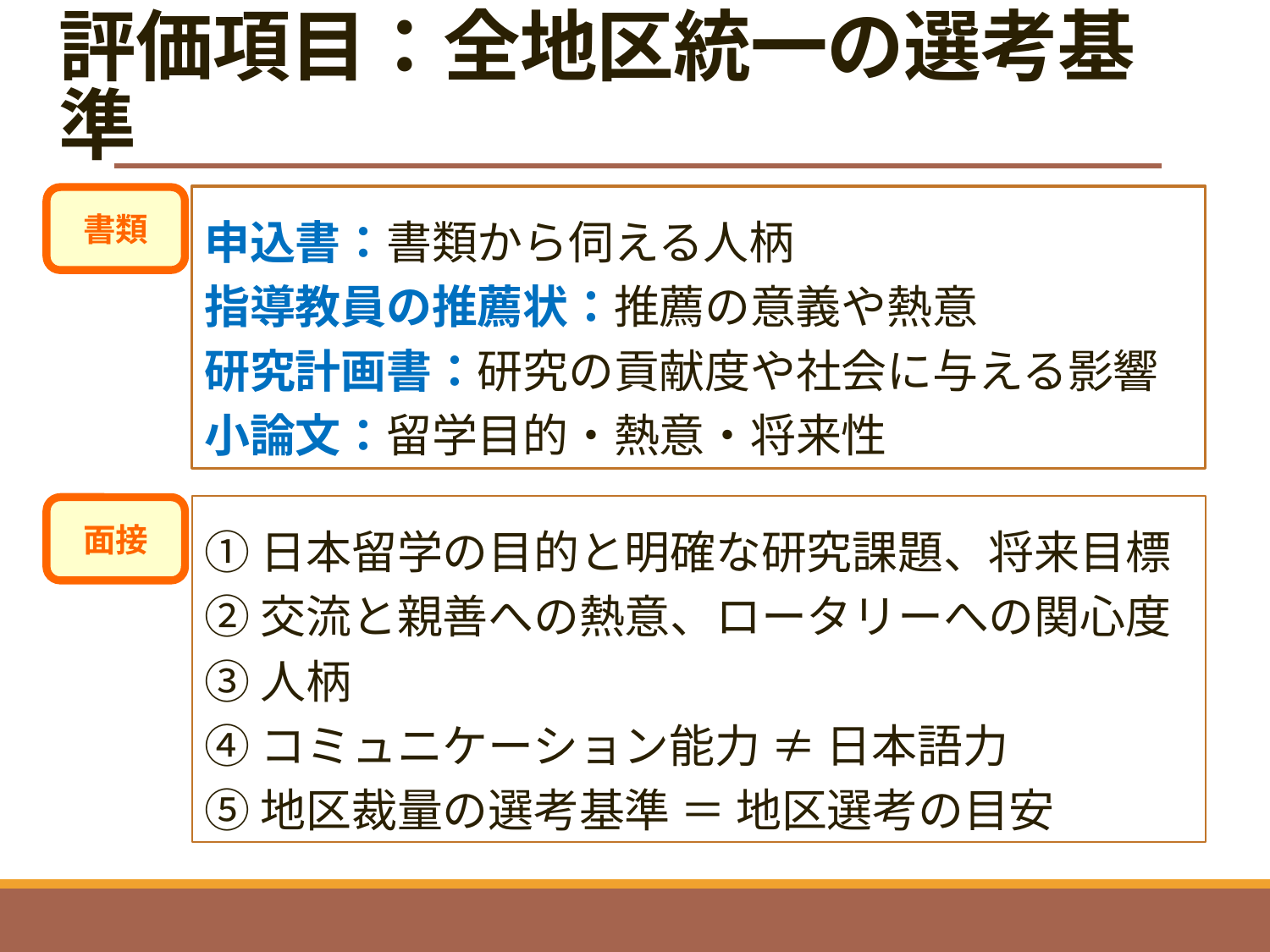

# 評価項目：全地区統一の選考基準

申込書：書類から伺える人柄
指導教員の推薦状：推薦の意義や熱意
研究計画書：研究の貢献度や社会に与える影響
小論文：留学目的・熱意・将来性
書類

①日本留学の目的と明確な研究課題、将来目標
②交流と親善への熱意、ロータリーへの関心度
③人柄
④コミュニケーション能力 ≠ 日本語力
⑤地区裁量の選考基準 ＝ 地区選考の目安
面接